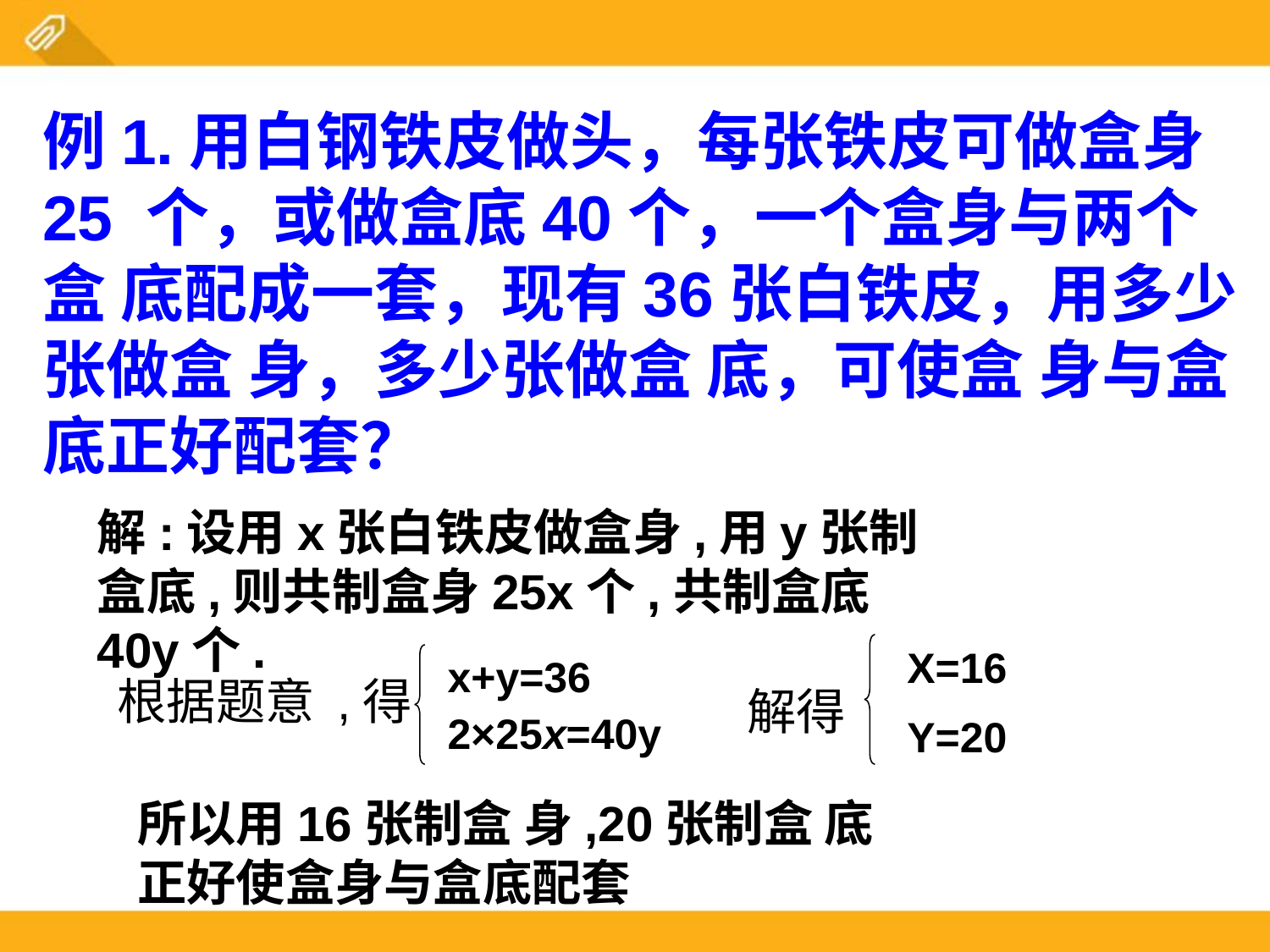

例1.用白钢铁皮做头，每张铁皮可做盒身25 个，或做盒底40个，一个盒身与两个盒 底配成一套，现有36张白铁皮，用多少张做盒 身，多少张做盒 底，可使盒 身与盒 底正好配套？
解:设用x张白铁皮做盒身,用y张制盒底,则共制盒身25x个,共制盒底40y个.

X=16
解得
Y=20

x+y=36
根据题意 ,得
2×25x=40y
所以用16张制盒 身,20张制盒 底正好使盒身与盒底配套